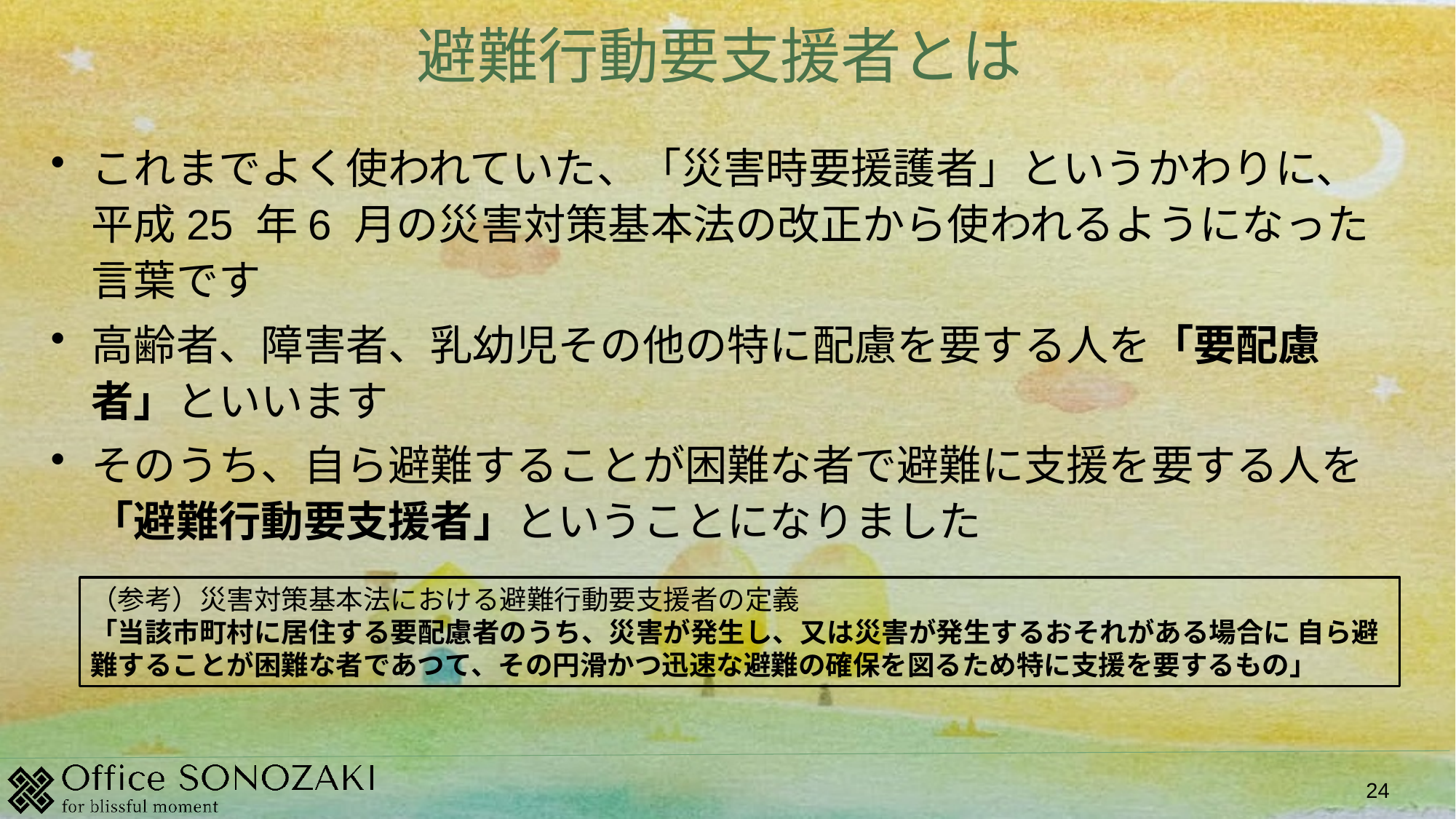

# 避難行動要支援者とは
これまでよく使われていた、「災害時要援護者」というかわりに、平成25 年6 月の災害対策基本法の改正から使われるようになった言葉です
高齢者、障害者、乳幼児その他の特に配慮を要する人を「要配慮者」といいます
そのうち、自ら避難することが困難な者で避難に支援を要する人を「避難行動要支援者」ということになりました
（参考）災害対策基本法における避難行動要支援者の定義
「当該市町村に居住する要配慮者のうち、災害が発生し、又は災害が発生するおそれがある場合に 自ら避難することが困難な者であつて、その円滑かつ迅速な避難の確保を図るため特に支援を要するもの」
24